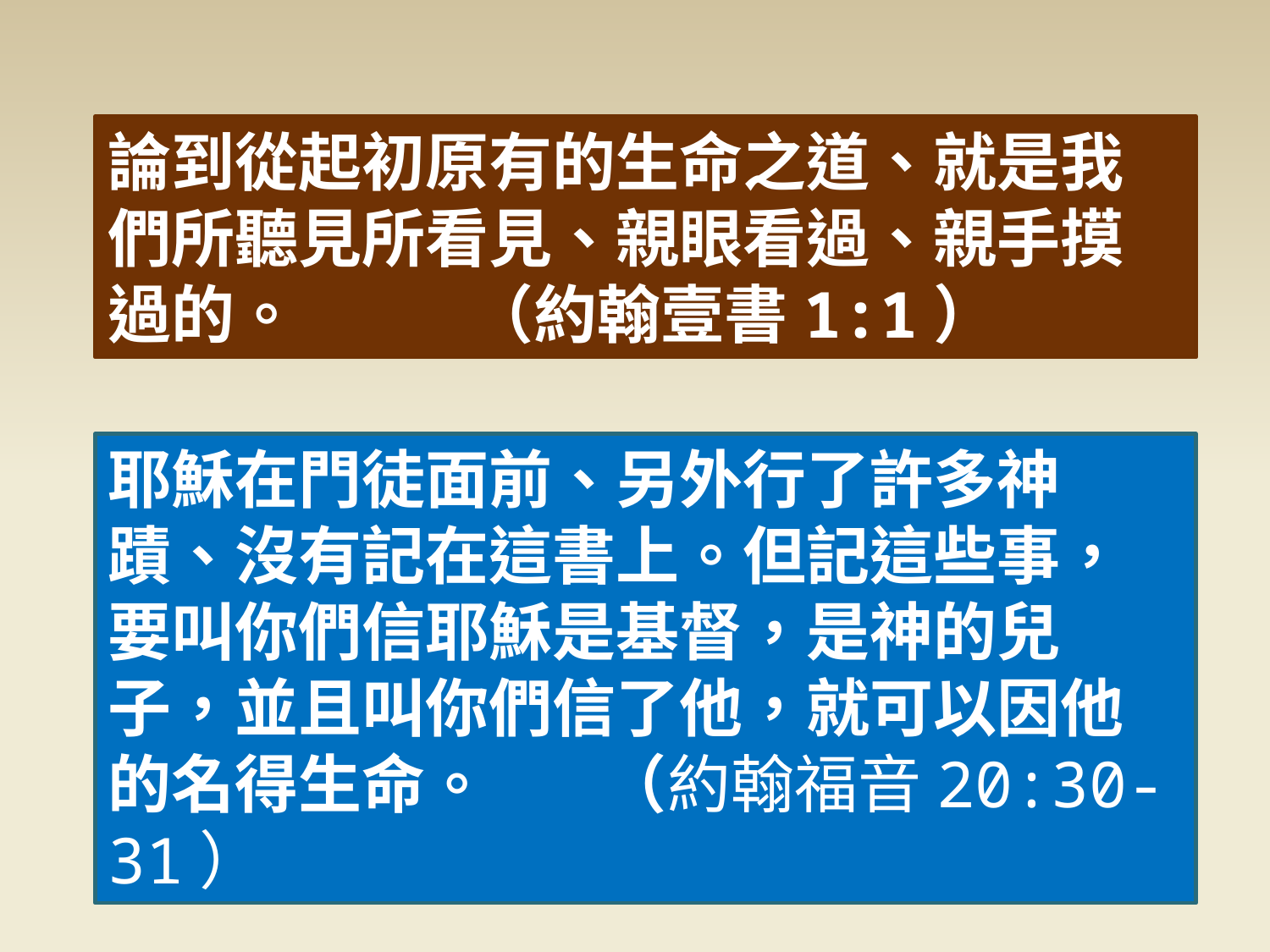

論到從起初原有的生命之道、就是我們所聽見所看見、親眼看過、親手摸過的。            （約翰壹書1:1）
耶穌在門徒面前、另外行了許多神蹟、沒有記在這書上。但記這些事，要叫你們信耶穌是基督，是神的兒子，並且叫你們信了他，就可以因他的名得生命。        （約翰福音20:30-31）